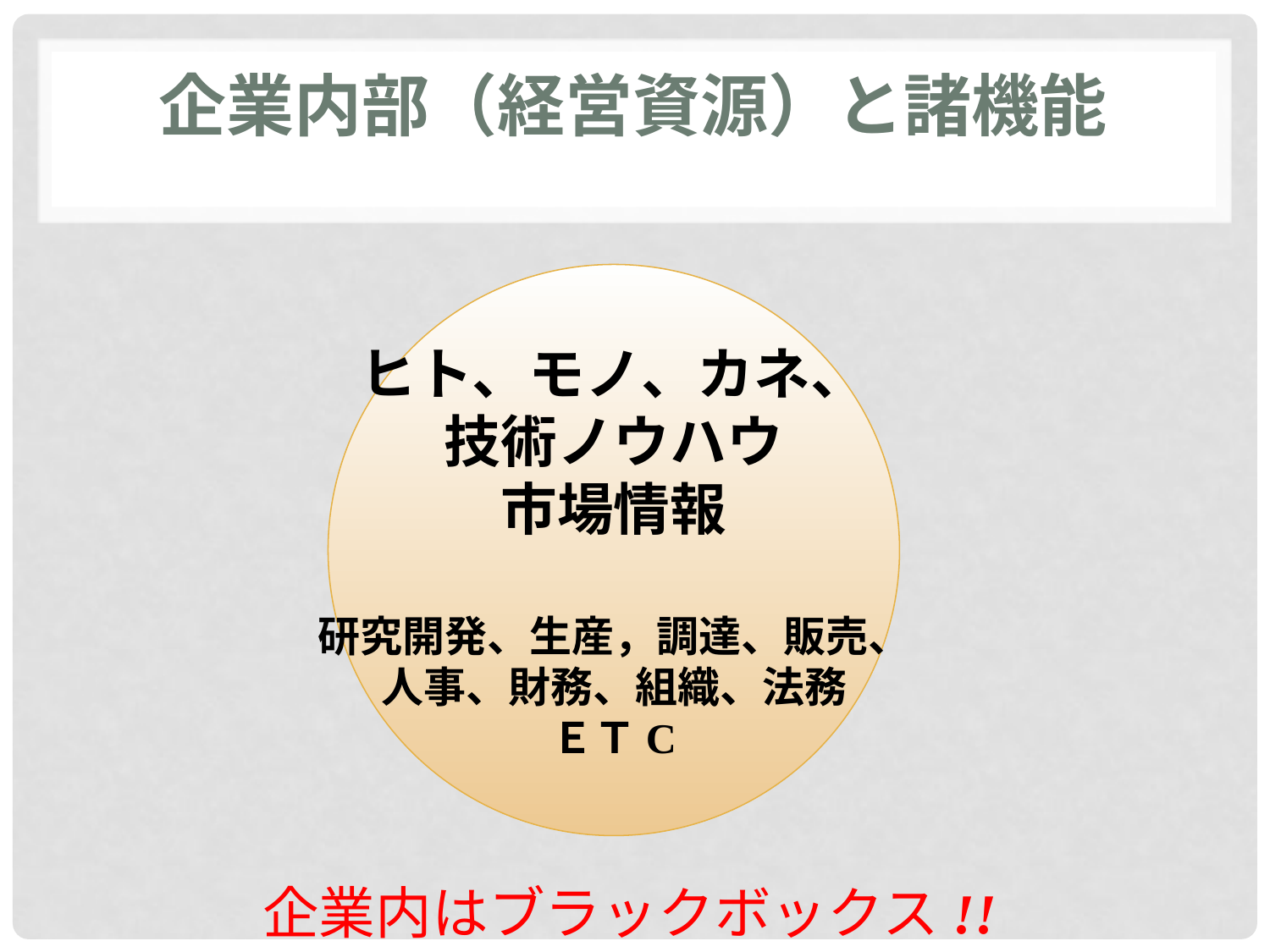

# 企業内部（経営資源）と諸機能
ヒト、モノ、カネ、
技術ノウハウ
市場情報

研究開発、生産，調達、販売、
人事、財務、組織、法務
ＥＴC
企業内はブラックボックス!!